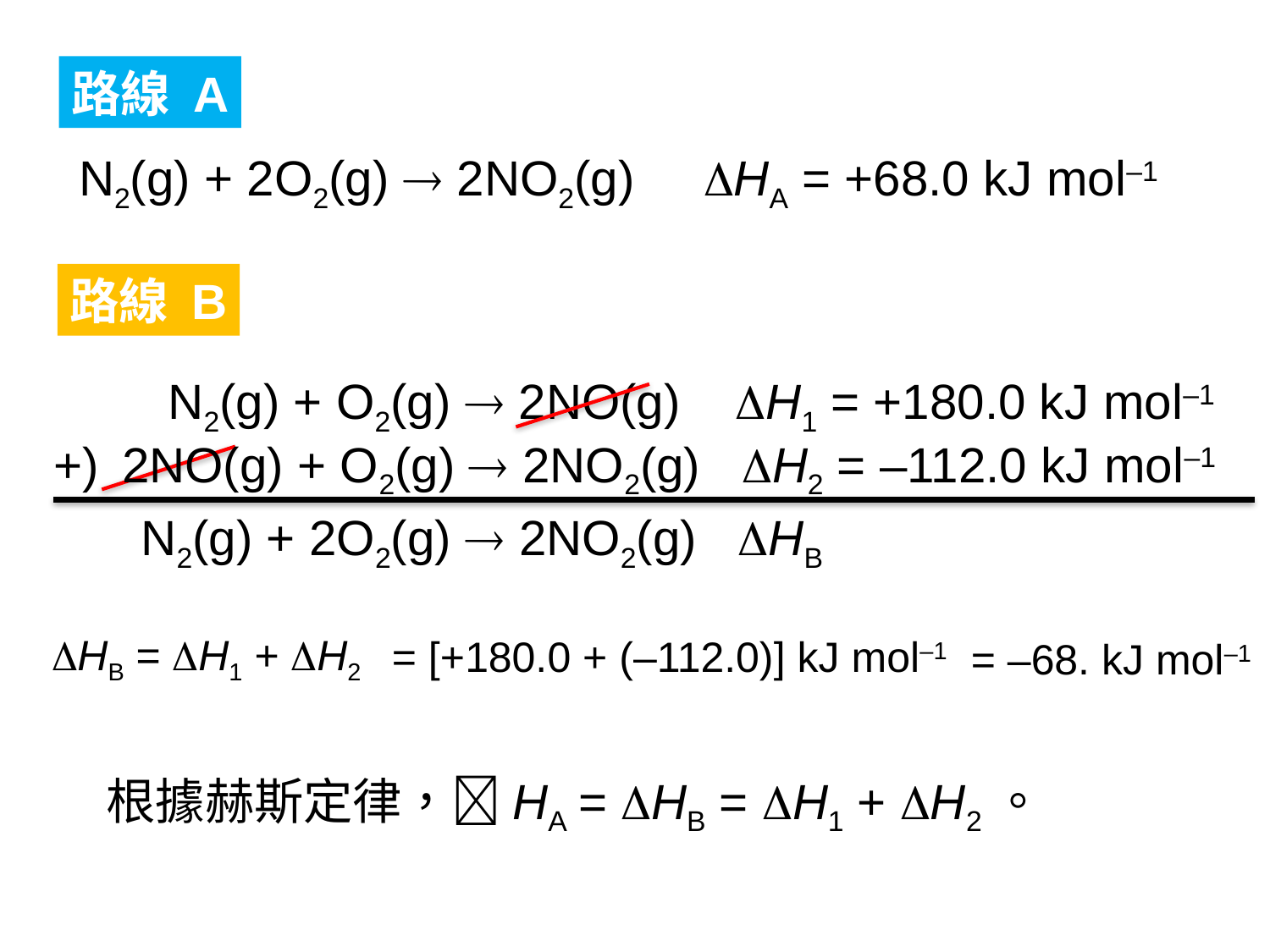

路線 A
N2(g) + 2O2(g) → 2NO2(g)     ΔHA = +68.0 kJ mol–1
路線 B
	 N2(g) + O2(g) → 2NO(g)    ΔH1 = +180.0 kJ mol–1
+)
2NO(g) + O2(g) → 2NO2(g)   ΔH2 = –112.0 kJ mol–1
N2(g) + 2O2(g) → 2NO2(g)   ΔHB
ΔHB = ΔH1 + ΔH2
= [+180.0 + (–112.0)] kJ mol–1
= –68. kJ mol–1
根據赫斯定律，ΔHA = ΔHB = ΔH1 + ΔH2。